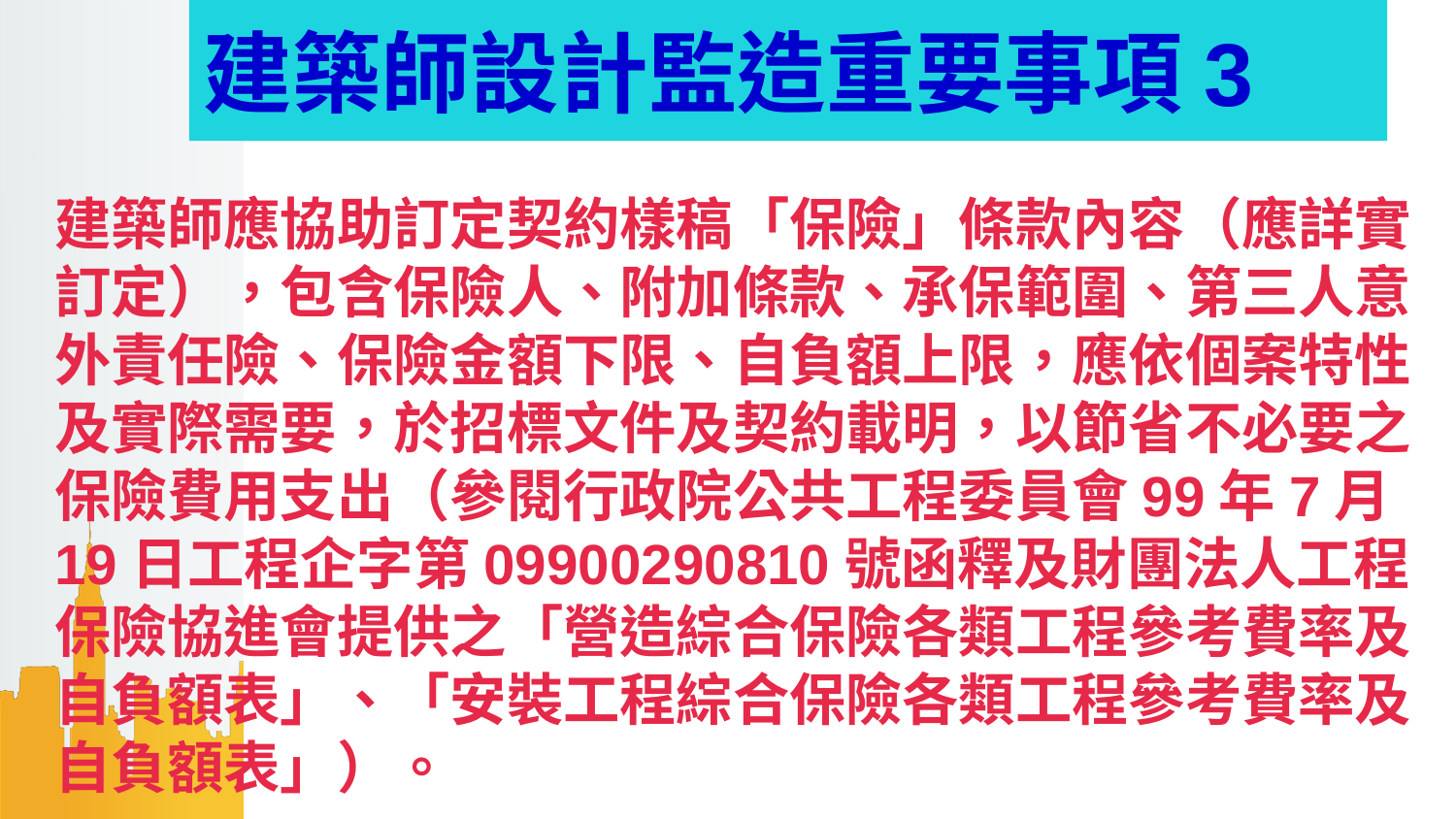

# 建築師設計監造重要事項3
建築師應協助訂定契約樣稿「保險」條款內容（應詳實訂定），包含保險人、附加條款、承保範圍、第三人意外責任險、保險金額下限、自負額上限，應依個案特性及實際需要，於招標文件及契約載明，以節省不必要之保險費用支出（參閱行政院公共工程委員會99年7月19日工程企字第09900290810號函釋及財團法人工程保險協進會提供之「營造綜合保險各類工程參考費率及自負額表」、「安裝工程綜合保險各類工程參考費率及自負額表」）。